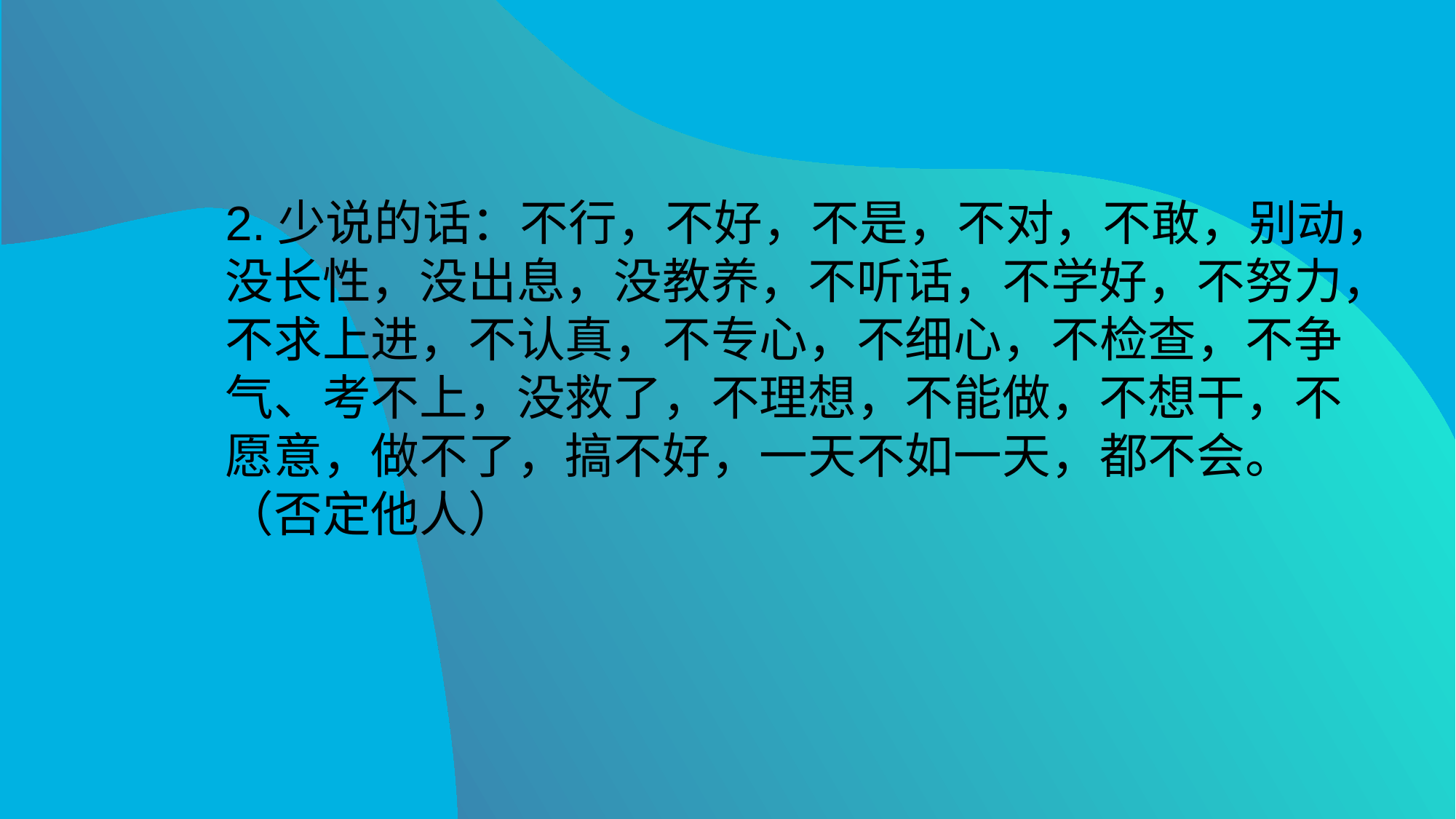

2.少说的话：不行，不好，不是，不对，不敢，别动，没长性，没出息，没教养，不听话，不学好，不努力，不求上进，不认真，不专心，不细心，不检查，不争气、考不上，没救了，不理想，不能做，不想干，不愿意，做不了，搞不好，一天不如一天，都不会。（否定他人）